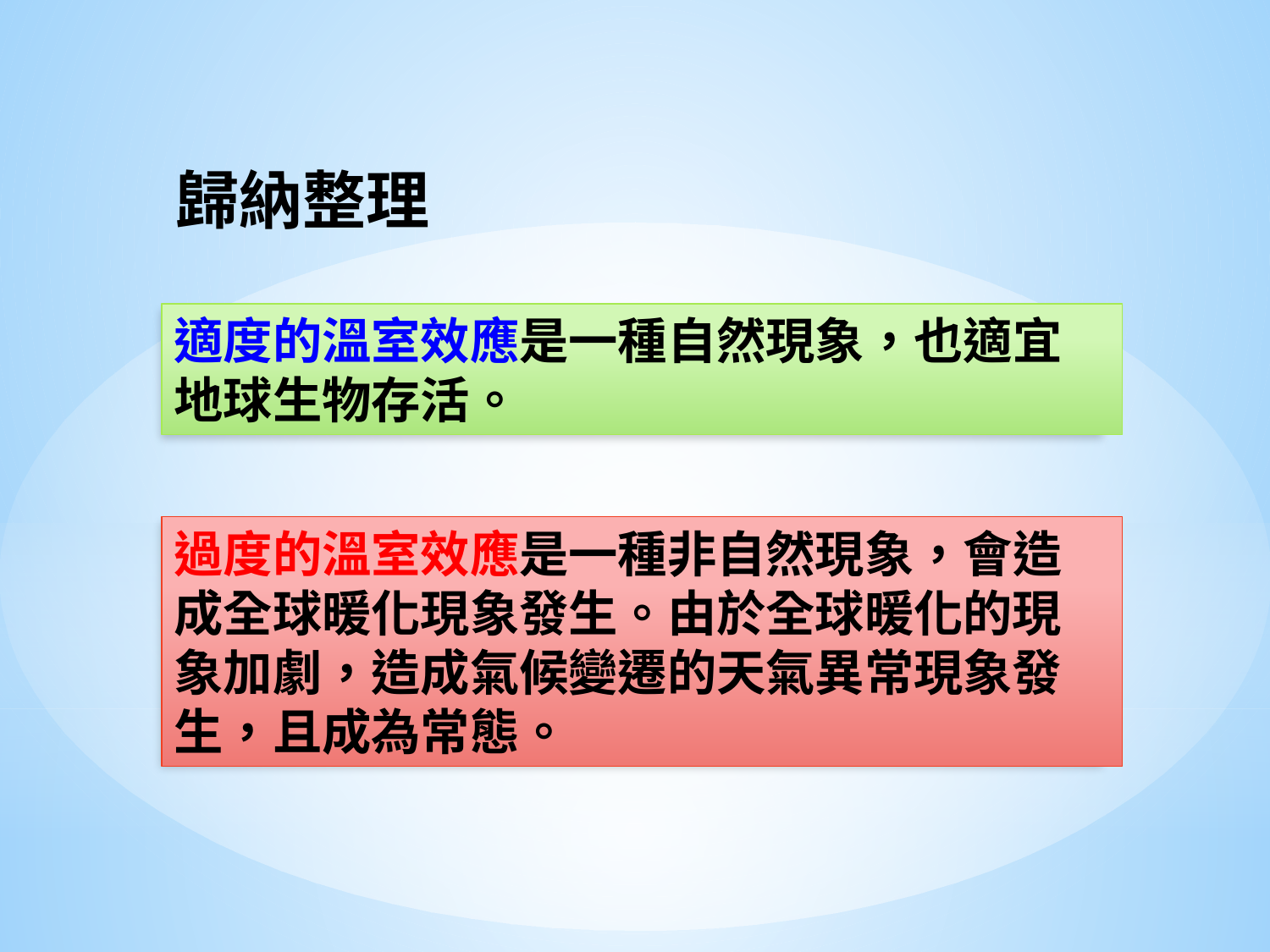

歸納整理
適度的溫室效應是一種自然現象，也適宜地球生物存活。
過度的溫室效應是一種非自然現象，會造成全球暖化現象發生。由於全球暖化的現象加劇，造成氣候變遷的天氣異常現象發生，且成為常態。